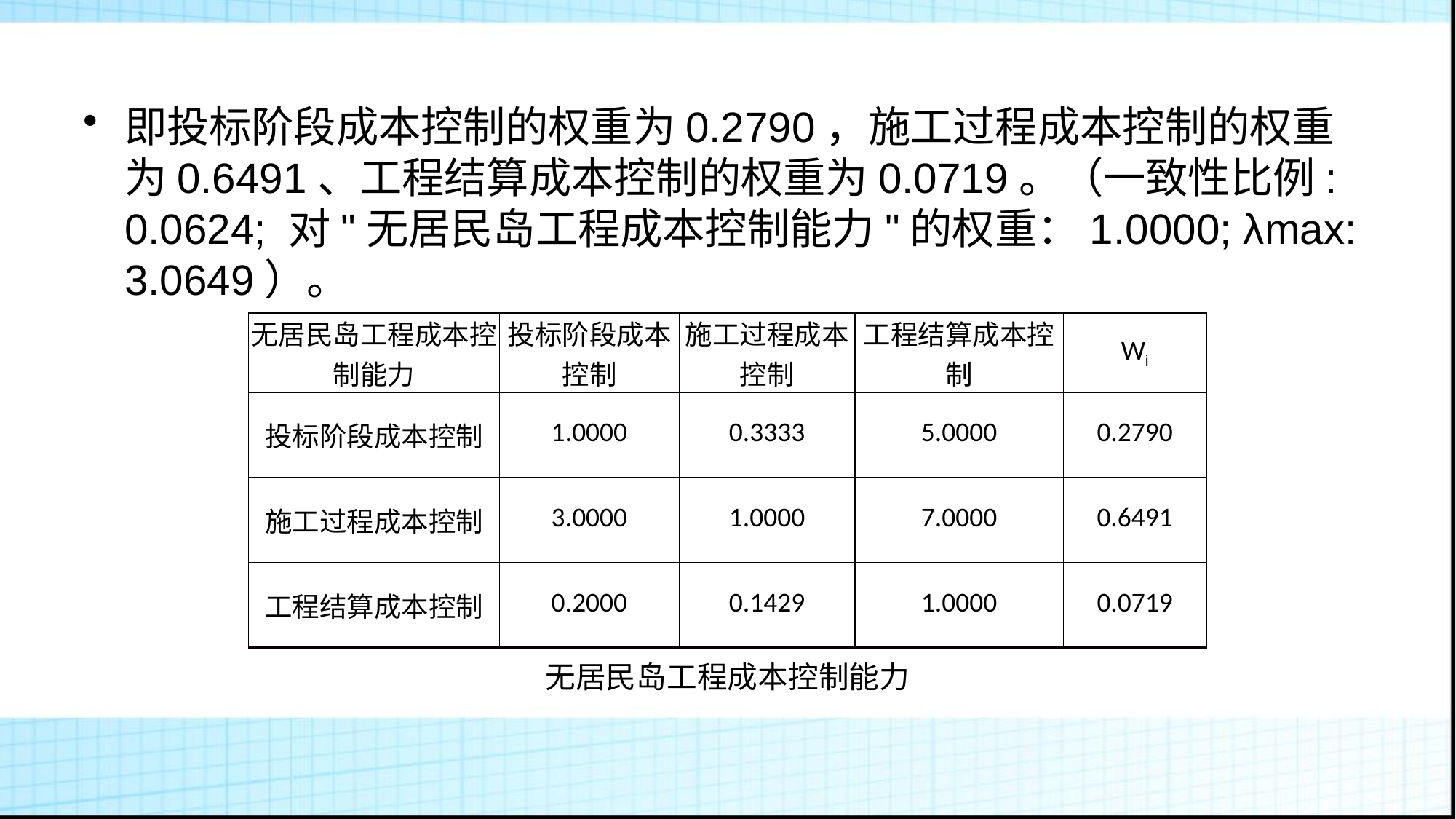

即投标阶段成本控制的权重为0.2790，施工过程成本控制的权重为0.6491、工程结算成本控制的权重为0.0719。（一致性比例: 0.0624; 对"无居民岛工程成本控制能力"的权重：1.0000; λmax: 3.0649）。

无居民岛工程成本控制能力
| 无居民岛工程成本控制能力 | 投标阶段成本控制 | 施工过程成本控制 | 工程结算成本控制 | Wi |
| --- | --- | --- | --- | --- |
| 投标阶段成本控制 | 1.0000 | 0.3333 | 5.0000 | 0.2790 |
| 施工过程成本控制 | 3.0000 | 1.0000 | 7.0000 | 0.6491 |
| 工程结算成本控制 | 0.2000 | 0.1429 | 1.0000 | 0.0719 |